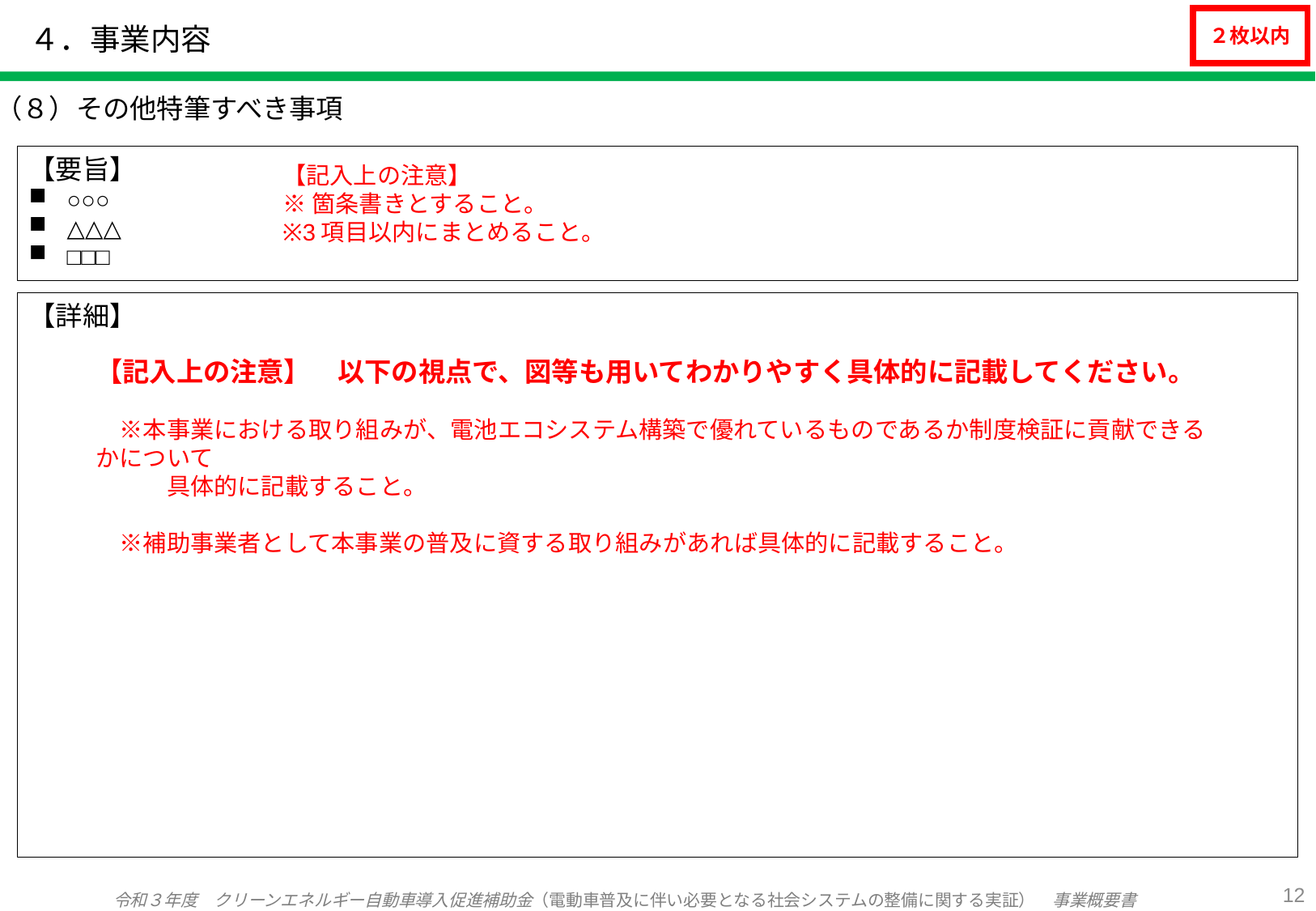

# ４．事業内容
２枚以内
（８）その他特筆すべき事項
【要旨】
○○○
△△△
□□□
【記入上の注意】
※箇条書きとすること。
※3項目以内にまとめること。
【詳細】
【記入上の注意】　以下の視点で、図等も用いてわかりやすく具体的に記載してください。

　※本事業における取り組みが、電池エコシステム構築で優れているものであるか制度検証に貢献できるかについて
　　　具体的に記載すること。

　※補助事業者として本事業の普及に資する取り組みがあれば具体的に記載すること。

12